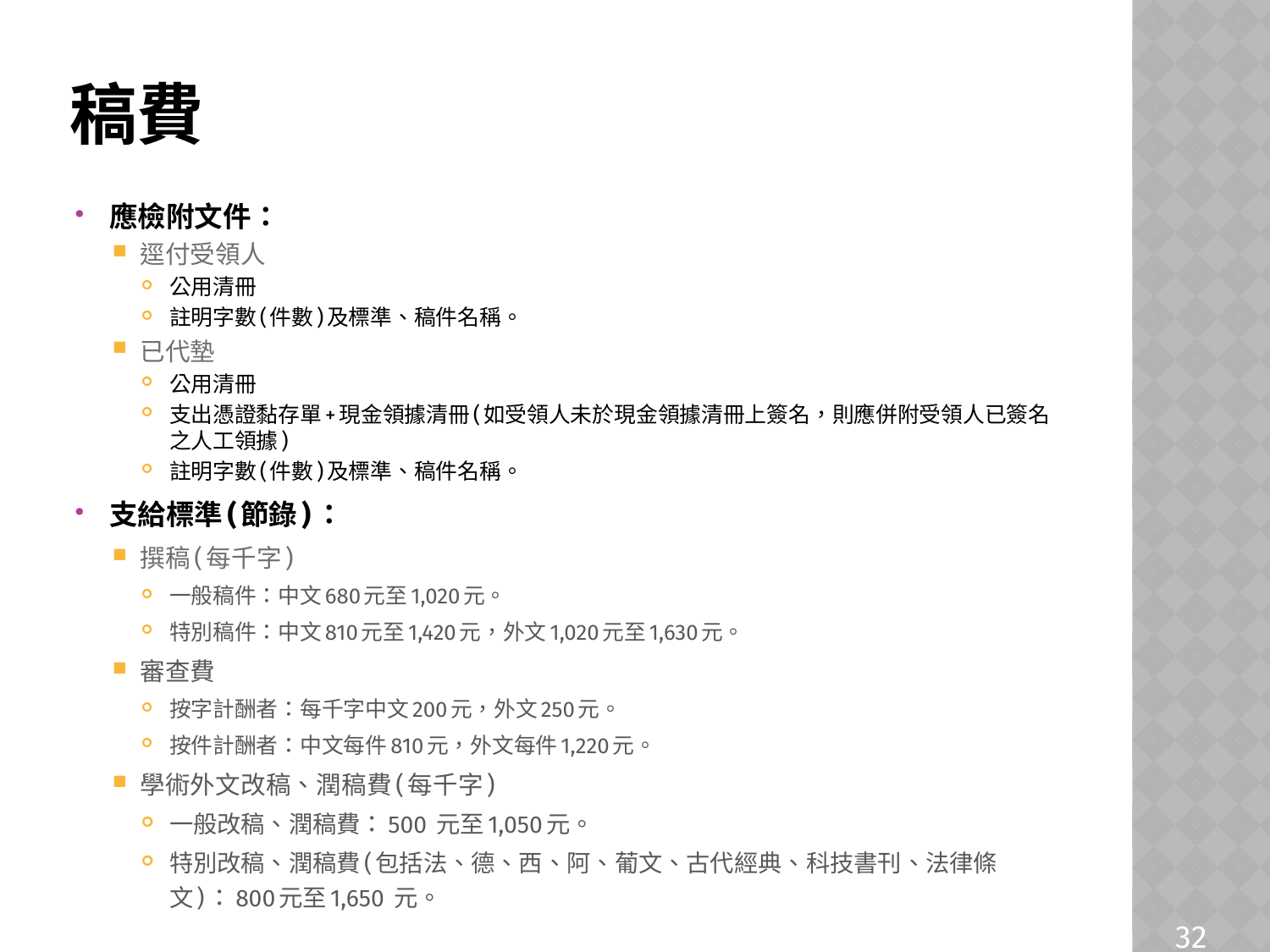

# 稿費
應檢附文件：
逕付受領人
公用清冊
註明字數(件數)及標準、稿件名稱。
已代墊
公用清冊
支出憑證黏存單+現金領據清冊(如受領人未於現金領據清冊上簽名，則應併附受領人已簽名之人工領據)
註明字數(件數)及標準、稿件名稱。
支給標準(節錄)：
撰稿(每千字)
一般稿件：中文680元至1,020元。
特別稿件：中文810元至1,420元，外文1,020元至1,630元。
審查費
按字計酬者：每千字中文200元，外文250元。
按件計酬者：中文每件810元，外文每件1,220元。
學術外文改稿、潤稿費(每千字)
一般改稿、潤稿費：500 元至1,050元。
特別改稿、潤稿費(包括法、德、西、阿、葡文、古代經典、科技書刊、法律條文)：800元至1,650 元。
32